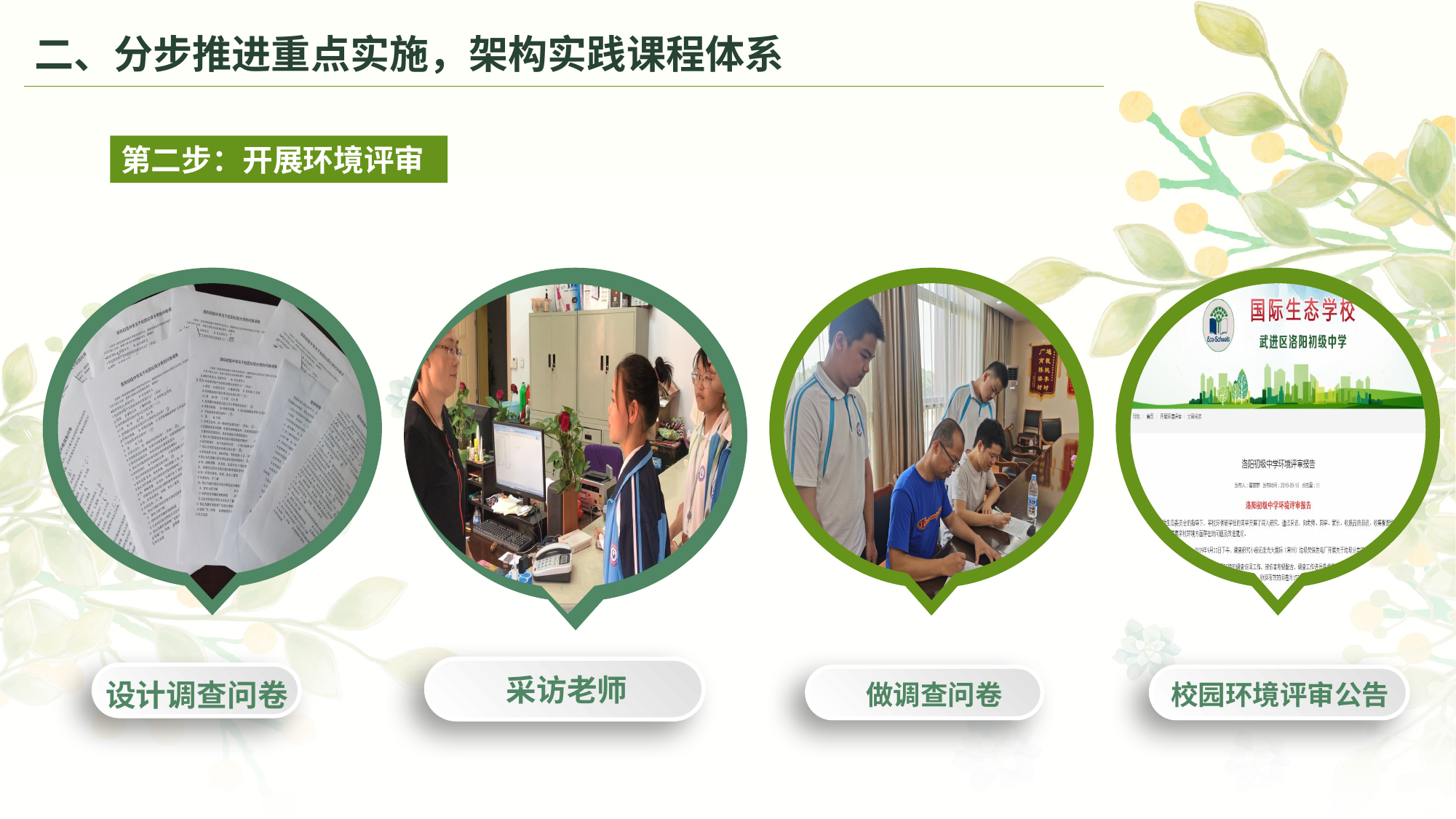

# 二、分步推进重点实施，架构实践课程体系
第二步：开展环境评审

采访老师

设计调查问卷
做调查问卷

校园环境评审公告